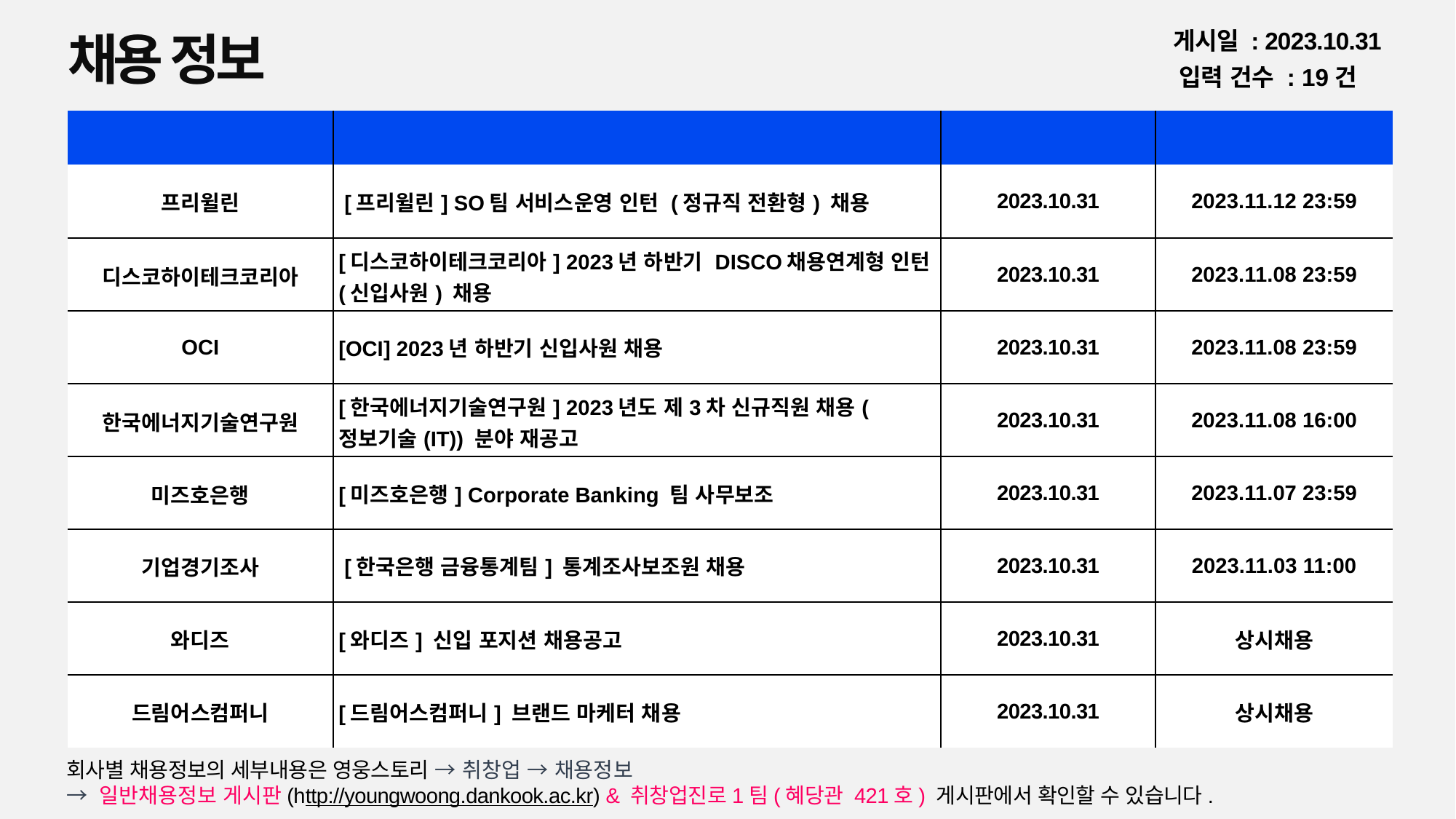

채용 정보
게시일 : 2023.10.31
입력 건수 : 19건
| 회사명 | 공고명 | 등록일 | 마감일 |
| --- | --- | --- | --- |
| 프리윌린 | [프리윌린] SO팀 서비스운영 인턴 (정규직 전환형) 채용 | 2023.10.31 | 2023.11.12 23:59 |
| 디스코하이테크코리아 | [디스코하이테크코리아] 2023년 하반기 DISCO채용연계형 인턴(신입사원) 채용 | 2023.10.31 | 2023.11.08 23:59 |
| OCI | [OCI] 2023년 하반기 신입사원 채용 | 2023.10.31 | 2023.11.08 23:59 |
| 한국에너지기술연구원 | [한국에너지기술연구원] 2023년도 제3차 신규직원 채용(정보기술(IT)) 분야 재공고 | 2023.10.31 | 2023.11.08 16:00 |
| 미즈호은행 | [미즈호은행] Corporate Banking 팀 사무보조 | 2023.10.31 | 2023.11.07 23:59 |
| 기업경기조사 | [한국은행 금융통계팀] 통계조사보조원 채용 | 2023.10.31 | 2023.11.03 11:00 |
| 와디즈 | [와디즈] 신입 포지션 채용공고 | 2023.10.31 | 상시채용 |
| 드림어스컴퍼니 | [드림어스컴퍼니] 브랜드 마케터 채용 | 2023.10.31 | 상시채용 |
회사별 채용정보의 세부내용은 영웅스토리 → 취창업 → 채용정보
→ 일반채용정보 게시판(http://youngwoong.dankook.ac.kr) & 취창업진로1팀(혜당관 421호) 게시판에서 확인할 수 있습니다.